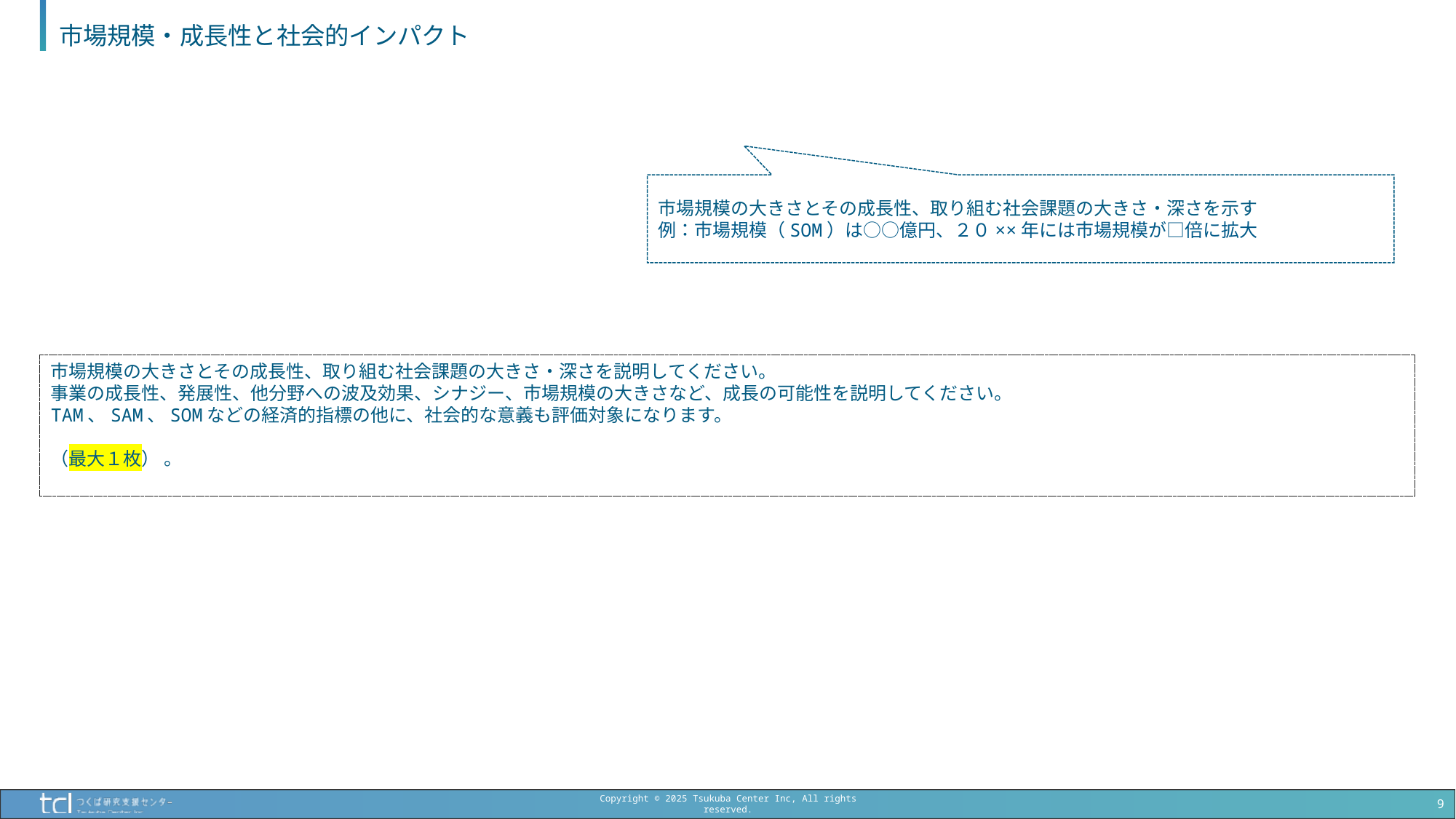

# 市場規模・成長性と社会的インパクト

市場規模の大きさとその成長性、取り組む社会課題の大きさ・深さを示す
例：市場規模（SOM）は○○億円、２０××年には市場規模が□倍に拡大
市場規模の大きさとその成長性、取り組む社会課題の大きさ・深さを説明してください。
事業の成長性、発展性、他分野への波及効果、シナジー、市場規模の大きさなど、成長の可能性を説明してください。
TAM、SAM、SOMなどの経済的指標の他に、社会的な意義も評価対象になります。

（最大１枚） 。

9